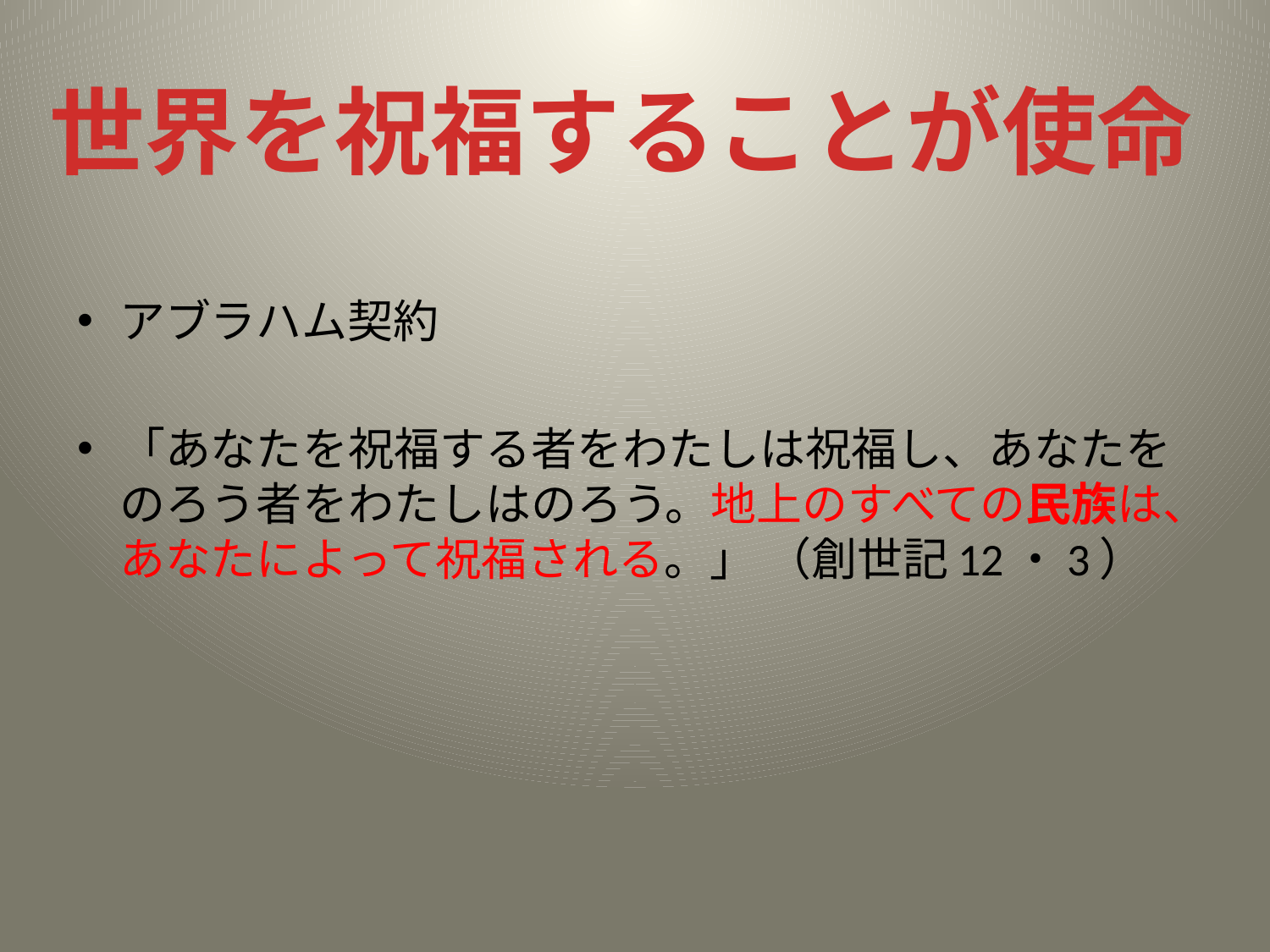

世界を祝福することが使命
アブラハム契約

「あなたを祝福する者をわたしは祝福し、あなたをのろう者をわたしはのろう。地上のすべての民族は、あなたによって祝福される。」 （創世記12・3）